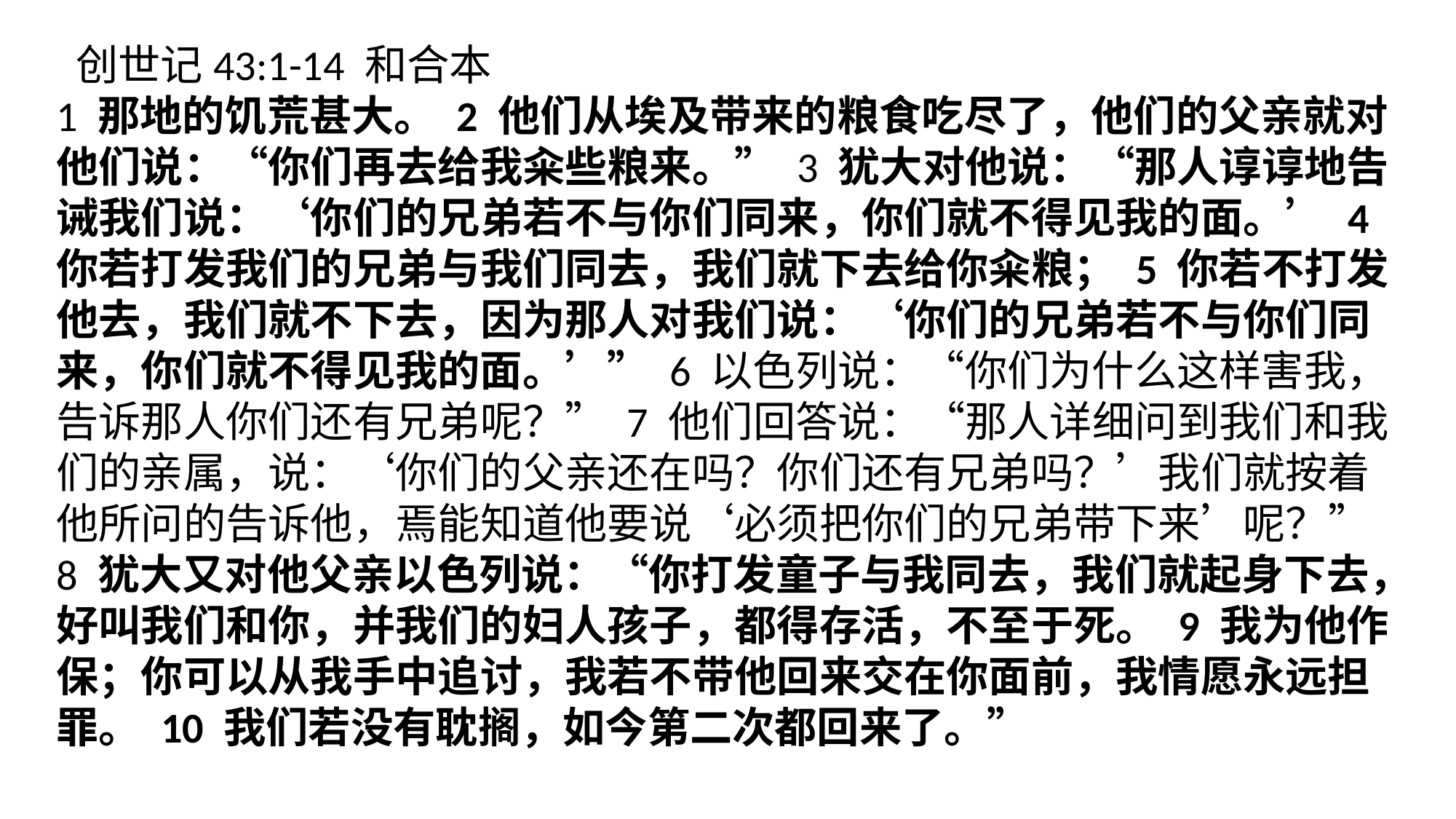

‪‪‪ ‪创世记‬43:1-14 和合本
1 那地的饥荒甚大。 2 他们从埃及带来的粮食吃尽了，他们的父亲就对他们说：“你们再去给我籴些粮来。” 3 犹大对他说：“那人谆谆地告诫我们说：‘你们的兄弟若不与你们同来，你们就不得见我的面。’ 4 你若打发我们的兄弟与我们同去，我们就下去给你籴粮； 5 你若不打发他去，我们就不下去，因为那人对我们说：‘你们的兄弟若不与你们同来，你们就不得见我的面。’” 6 以色列说：“你们为什么这样害我，告诉那人你们还有兄弟呢？” 7 他们回答说：“那人详细问到我们和我们的亲属，说：‘你们的父亲还在吗？你们还有兄弟吗？’我们就按着他所问的告诉他，焉能知道他要说‘必须把你们的兄弟带下来’呢？” 8 犹大又对他父亲以色列说：“你打发童子与我同去，我们就起身下去，好叫我们和你，并我们的妇人孩子，都得存活，不至于死。 9 我为他作保；你可以从我手中追讨，我若不带他回来交在你面前，我情愿永远担罪。 10 我们若没有耽搁，如今第二次都回来了。”